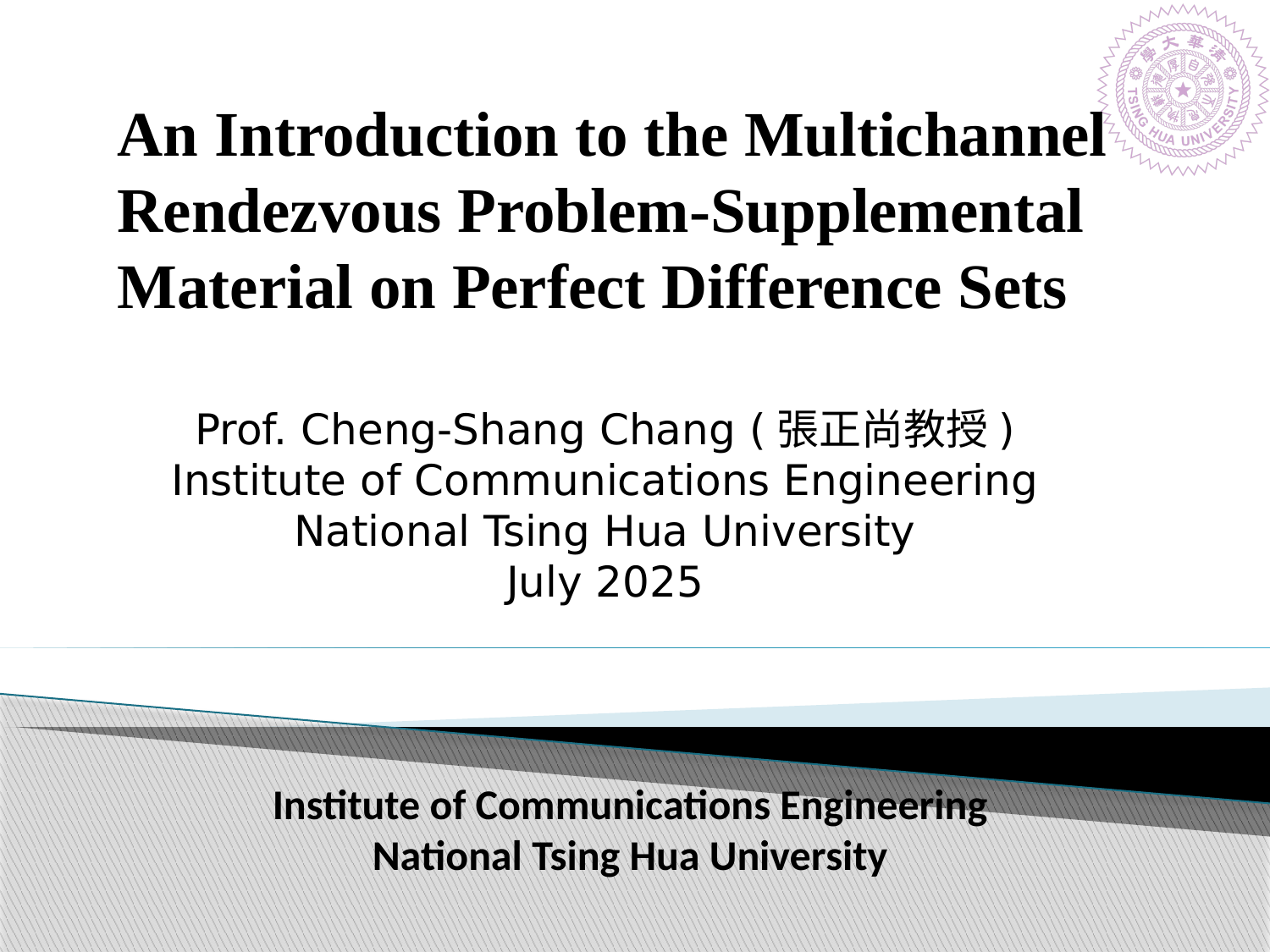

# An Introduction to the Multichannel Rendezvous Problem-Supplemental Material on Perfect Difference Sets
Prof. Cheng-Shang Chang (張正尚教授)
Institute of Communications Engineering National Tsing Hua University
July 2025